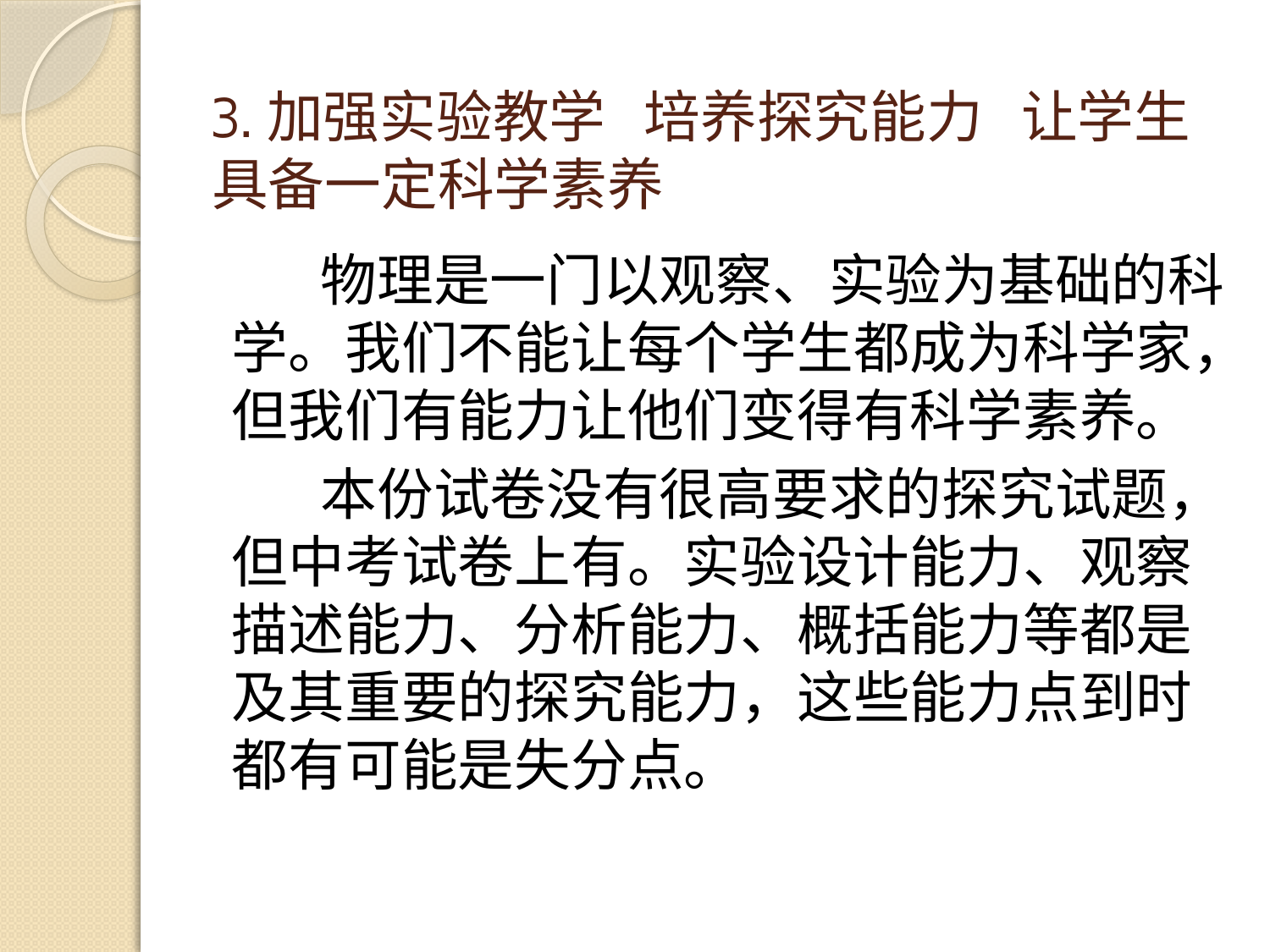

# 3.加强实验教学   培养探究能力   让学生具备一定科学素养
         物理是一门以观察、实验为基础的科学。我们不能让每个学生都成为科学家，但我们有能力让他们变得有科学素养。
         本份试卷没有很高要求的探究试题，但中考试卷上有。实验设计能力、观察描述能力、分析能力、概括能力等都是及其重要的探究能力，这些能力点到时都有可能是失分点。